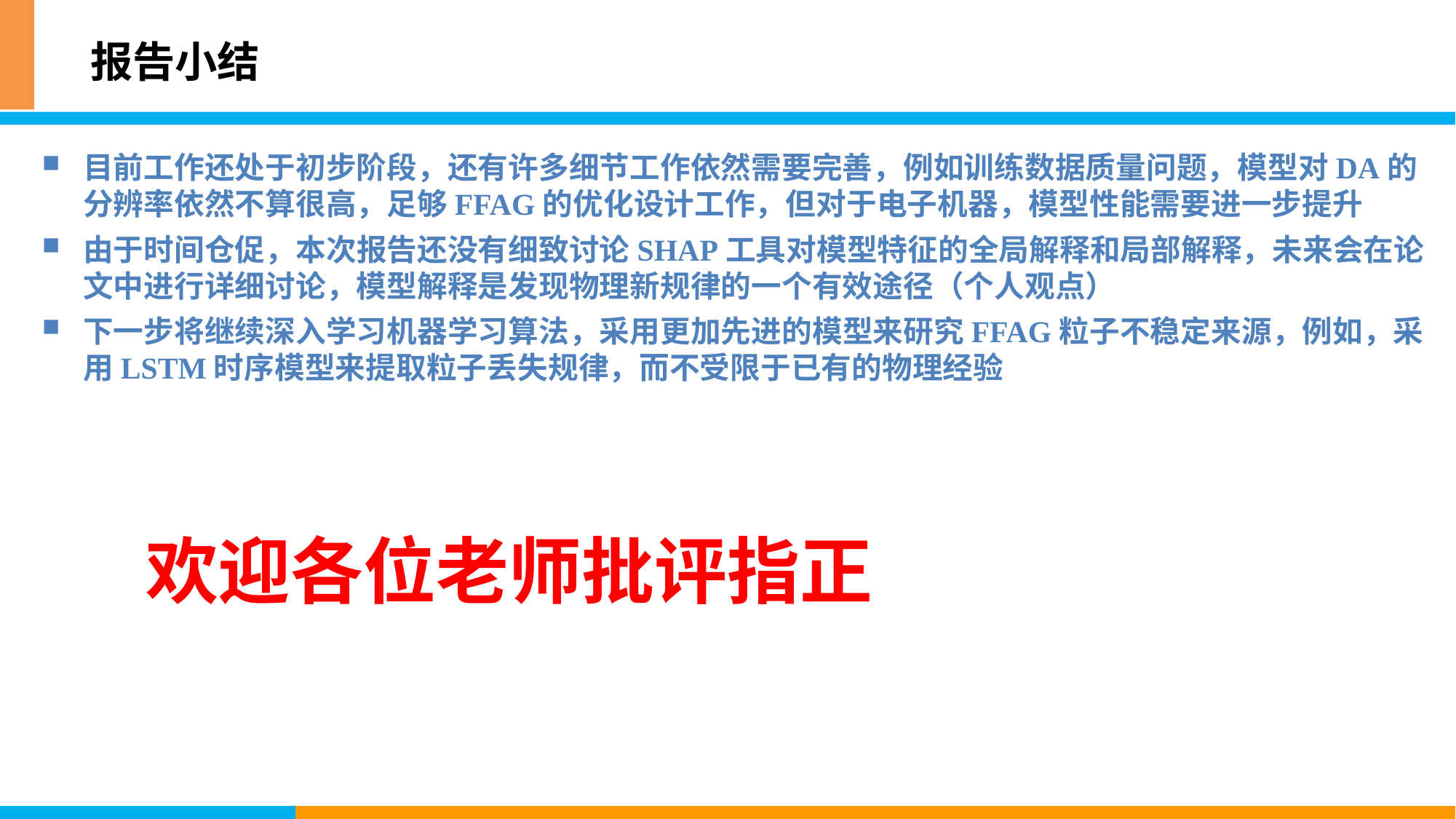

# 报告小结
目前工作还处于初步阶段，还有许多细节工作依然需要完善，例如训练数据质量问题，模型对DA的分辨率依然不算很高，足够FFAG的优化设计工作，但对于电子机器，模型性能需要进一步提升
由于时间仓促，本次报告还没有细致讨论SHAP工具对模型特征的全局解释和局部解释，未来会在论文中进行详细讨论，模型解释是发现物理新规律的一个有效途径（个人观点）
下一步将继续深入学习机器学习算法，采用更加先进的模型来研究FFAG粒子不稳定来源，例如，采用LSTM时序模型来提取粒子丢失规律，而不受限于已有的物理经验
欢迎各位老师批评指正